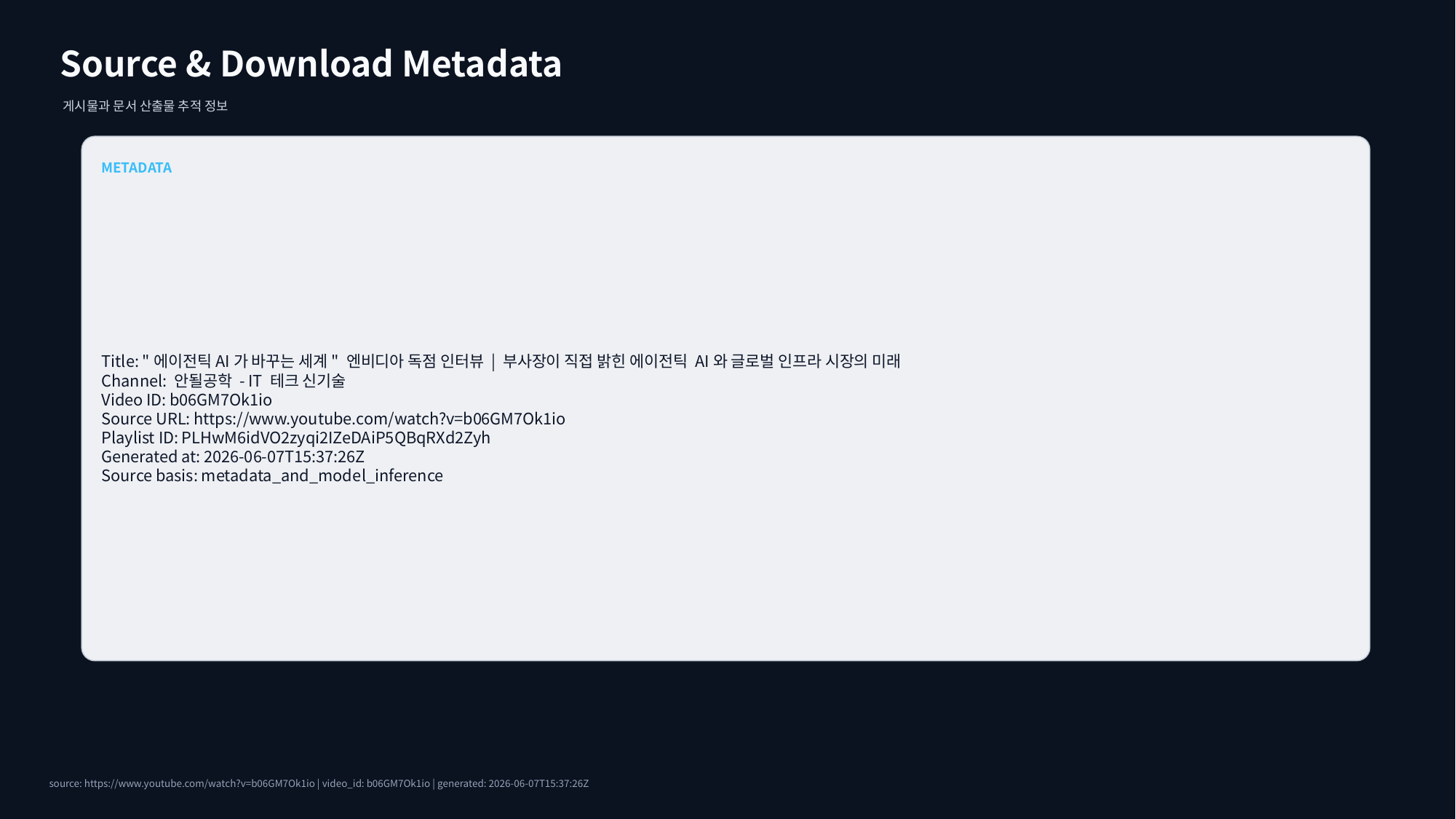

Source & Download Metadata
게시물과 문서 산출물 추적 정보

METADATA
Title: "에이전틱AI가 바꾸는 세계" 엔비디아 독점 인터뷰 | 부사장이 직접 밝힌 에이전틱 AI와 글로벌 인프라 시장의 미래
Channel: 안될공학 - IT 테크 신기술
Video ID: b06GM7Ok1io
Source URL: https://www.youtube.com/watch?v=b06GM7Ok1io
Playlist ID: PLHwM6idVO2zyqi2IZeDAiP5QBqRXd2Zyh
Generated at: 2026-06-07T15:37:26Z
Source basis: metadata_and_model_inference
source: https://www.youtube.com/watch?v=b06GM7Ok1io | video_id: b06GM7Ok1io | generated: 2026-06-07T15:37:26Z